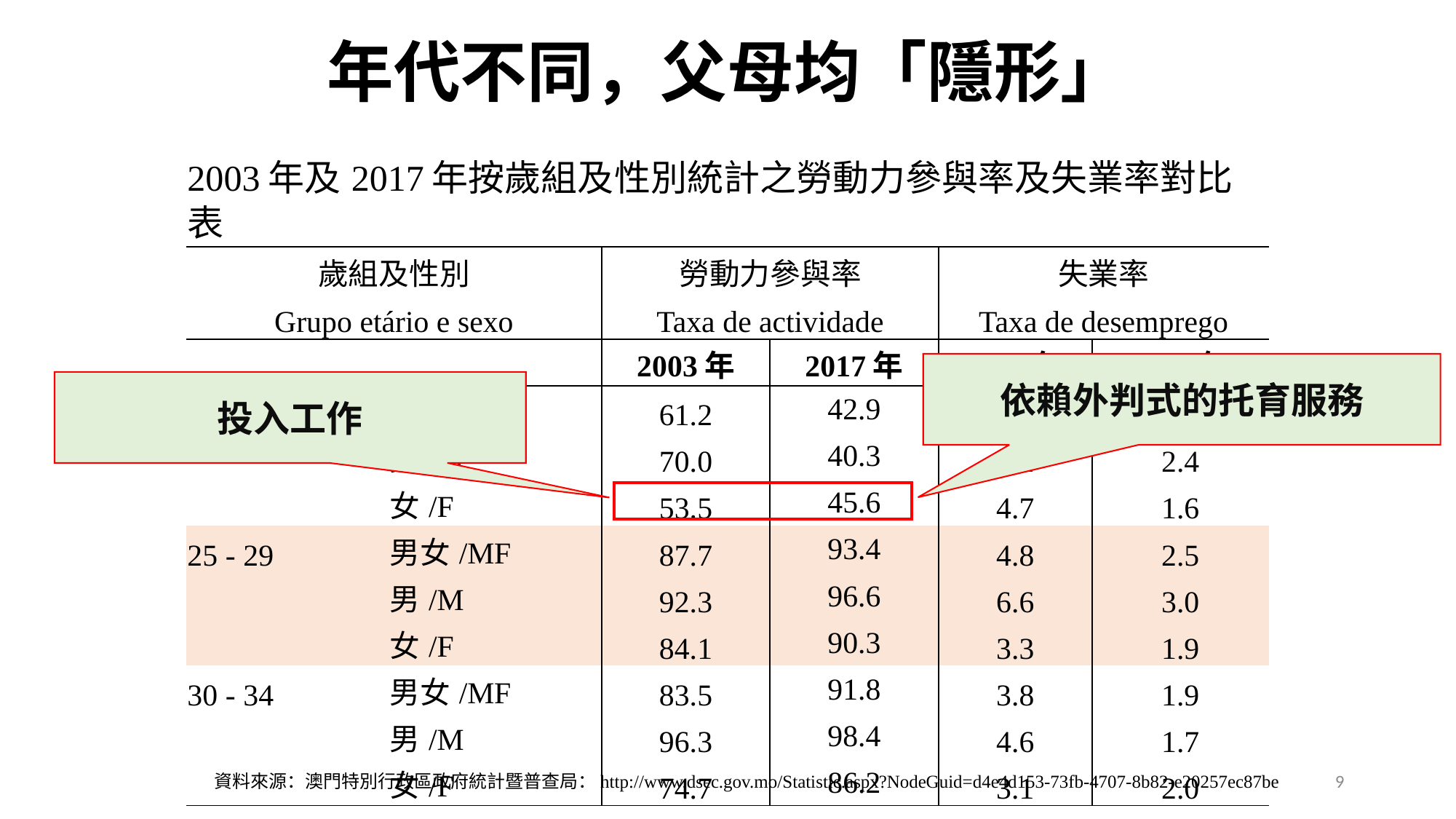

# 年代不同，父母均「隱形」
| 2003年及2017年按歲組及性別統計之勞動力參與率及失業率對比表 |  |  |  |  |  |  |
| --- | --- | --- | --- | --- | --- | --- |
| 歲組及性別 Grupo etário e sexo |  |  | 勞動力參與率 Taxa de actividade |  | 失業率 Taxa de desemprego |  |
|  |  |  | 2003年 | 2017年 | 2003年 | 2017年 |
| 總數 Total | 男女/MF |  | 61.2 | 42.9 | 6.0 | 2.0 |
|  | 男/M |  | 70.0 | 40.3 | 7.1 | 2.4 |
|  | 女/F |  | 53.5 | 45.6 | 4.7 | 1.6 |
| 25 - 29 | 男女/MF |  | 87.7 | 93.4 | 4.8 | 2.5 |
|  | 男/M |  | 92.3 | 96.6 | 6.6 | 3.0 |
|  | 女/F |  | 84.1 | 90.3 | 3.3 | 1.9 |
| 30 - 34 | 男女/MF |  | 83.5 | 91.8 | 3.8 | 1.9 |
|  | 男/M |  | 96.3 | 98.4 | 4.6 | 1.7 |
|  | 女/F |  | 74.7 | 86.2 | 3.1 | 2.0 |
依賴外判式的托育服務
投入工作

9
資料來源：澳門特別行政區政府統計暨普查局：http://www.dsec.gov.mo/Statistic.aspx?NodeGuid=d4e4d153-73fb-4707-8b82-e20257ec87be